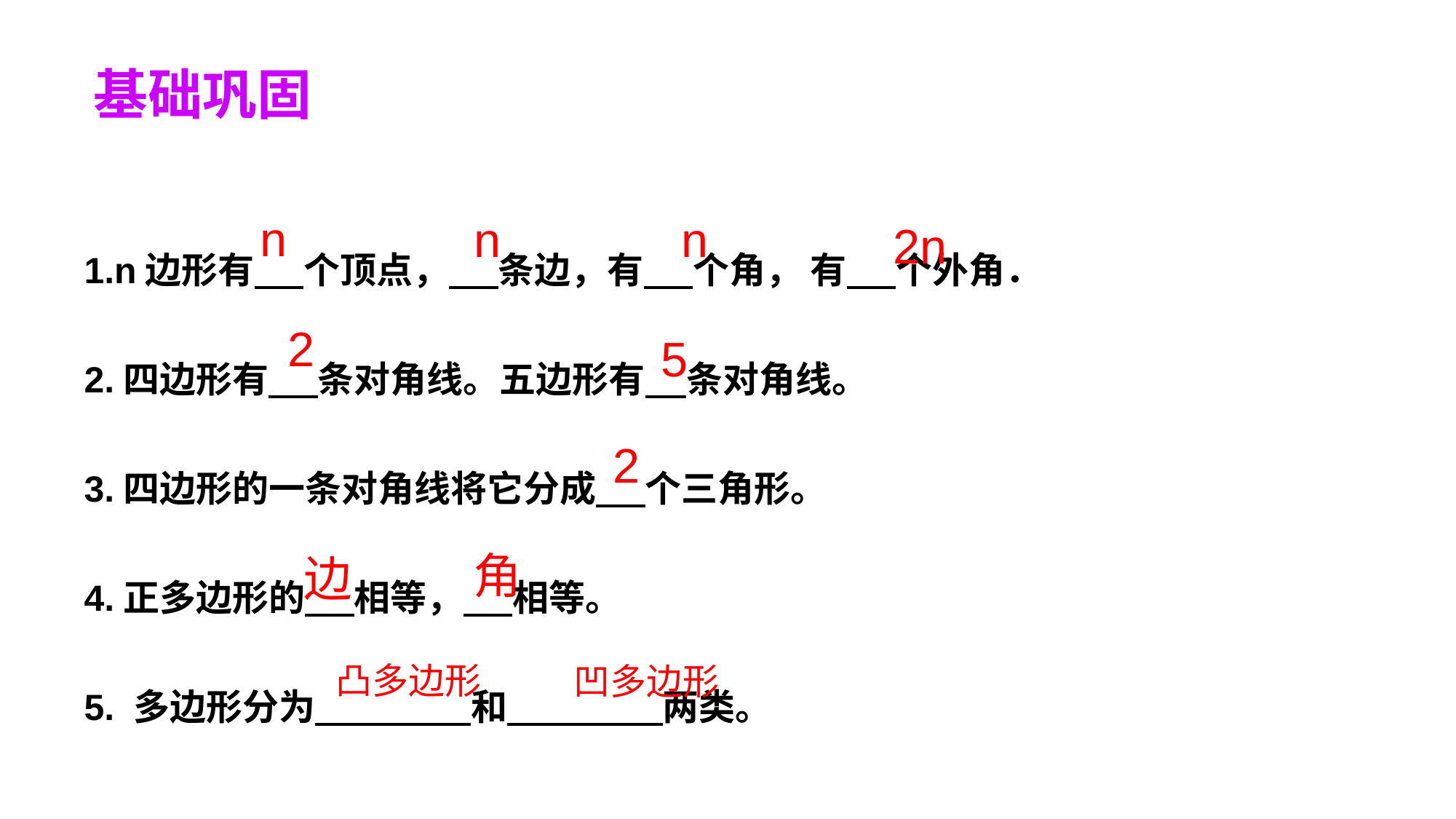

基础巩固
1.n边形有      个顶点，      条边，有      个角， 有      个外角．
2.四边形有      条对角线。五边形有     条对角线。
3.四边形的一条对角线将它分成      个三角形。
4.正多边形的      相等，      相等。
5. 多边形分为                   和                   两类。
n
n
n
2n
2
5
2
角
边
凸多边形
凹多边形